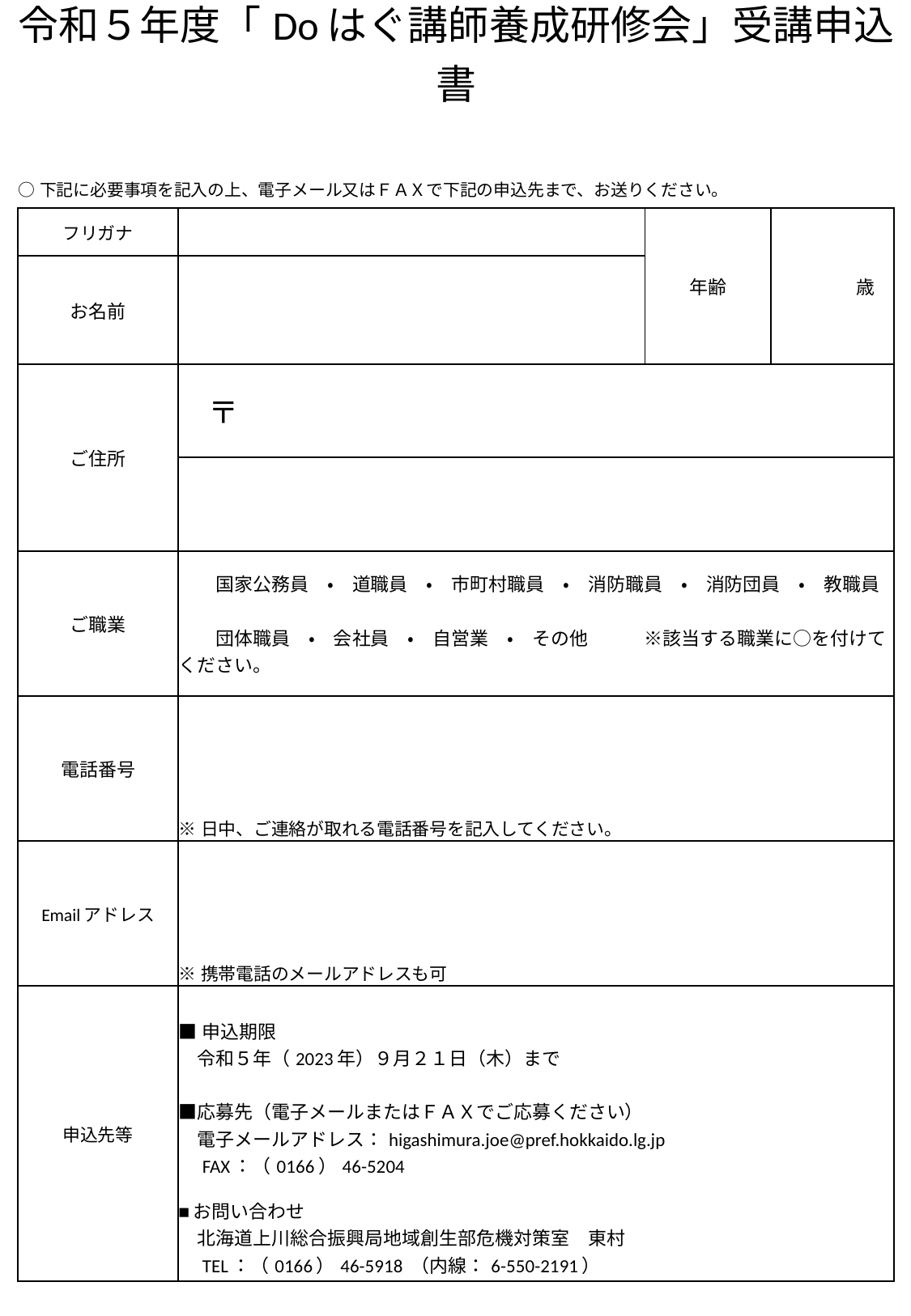

| 令和５年度「Doはぐ講師養成研修会」受講申込書 |  |  |  |  |  |  |  |  |  |  |  |  |  |
| --- | --- | --- | --- | --- | --- | --- | --- | --- | --- | --- | --- | --- | --- |
|  |  |  |  |  |  |  |  |  |  |  |  |  |  |
| ○下記に必要事項を記入の上、電子メール又はＦＡＸで下記の申込先まで、お送りください。 |  |  |  |  |  |  |  |  |  |  |  |  |  |
| フリガナ |  |  |  |  |  |  |  | 年齢 |  |  | 歳 |  |  |
| お名前 |  |  |  |  |  |  |  |  |  |  |  |  |  |
| ご住所 | 〒 |  |  |  |  |  |  |  |  |  |  |  |  |
|  |  |  |  |  |  |  |  |  |  |  |  |  |  |
| ご職業 | 国家公務員　・　道職員　・　市町村職員　・　消防職員　・　消防団員　・　教職員 　　団体職員　・　会社員　・　自営業　・　その他　　　※該当する職業に○を付けてください。 |  |  |  |  |  |  |  |  |  |  |  |  |
| 電話番号 | ※日中、ご連絡が取れる電話番号を記入してください。 |  |  |  |  |  |  |  |  |  |  |  |  |
| Emailアドレス | ※携帯電話のメールアドレスも可 |  |  |  |  |  |  |  |  |  |  |  |  |
| 申込先等 | ■申込期限 　令和５年（2023年）９月２１日（木）まで ■応募先（電子メールまたはＦＡＸでご応募ください） 　電子メールアドレス：higashimura.joe@pref.hokkaido.lg.jp 　FAX：（0166）46-5204 ■お問い合わせ 　北海道上川総合振興局地域創生部危機対策室　東村 　TEL：（0166）46-5918 （内線：6-550-2191） |  |  |  |  |  |  |  |  |  |  |  |  |
|  |  |  |  |  |  |  |  |  |  |  |  |  |  |